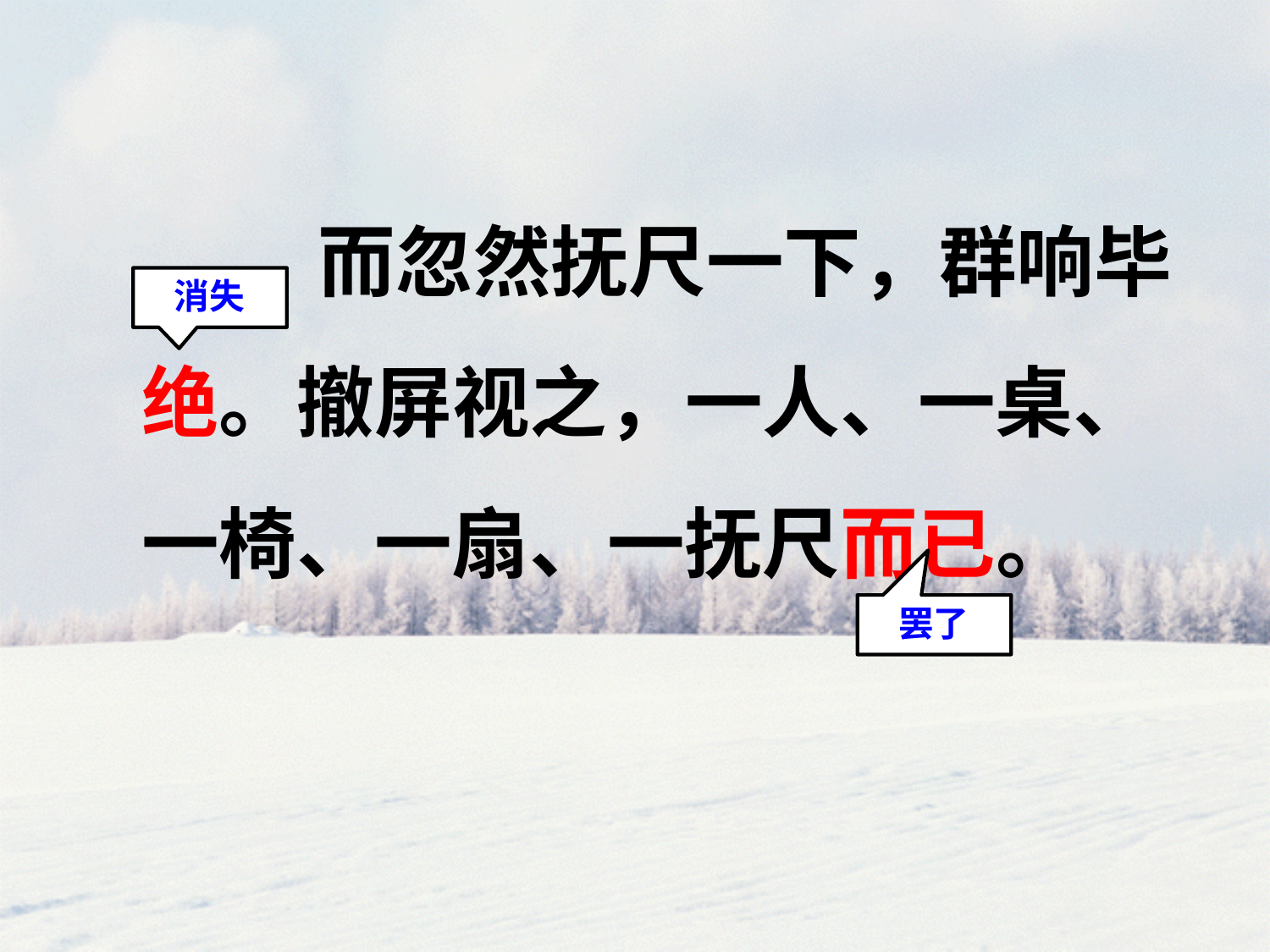

而忽然抚尺一下，群响毕绝。撤屏视之，一人、一桌、一椅、一扇、一抚尺而已。
   消失

   罢了